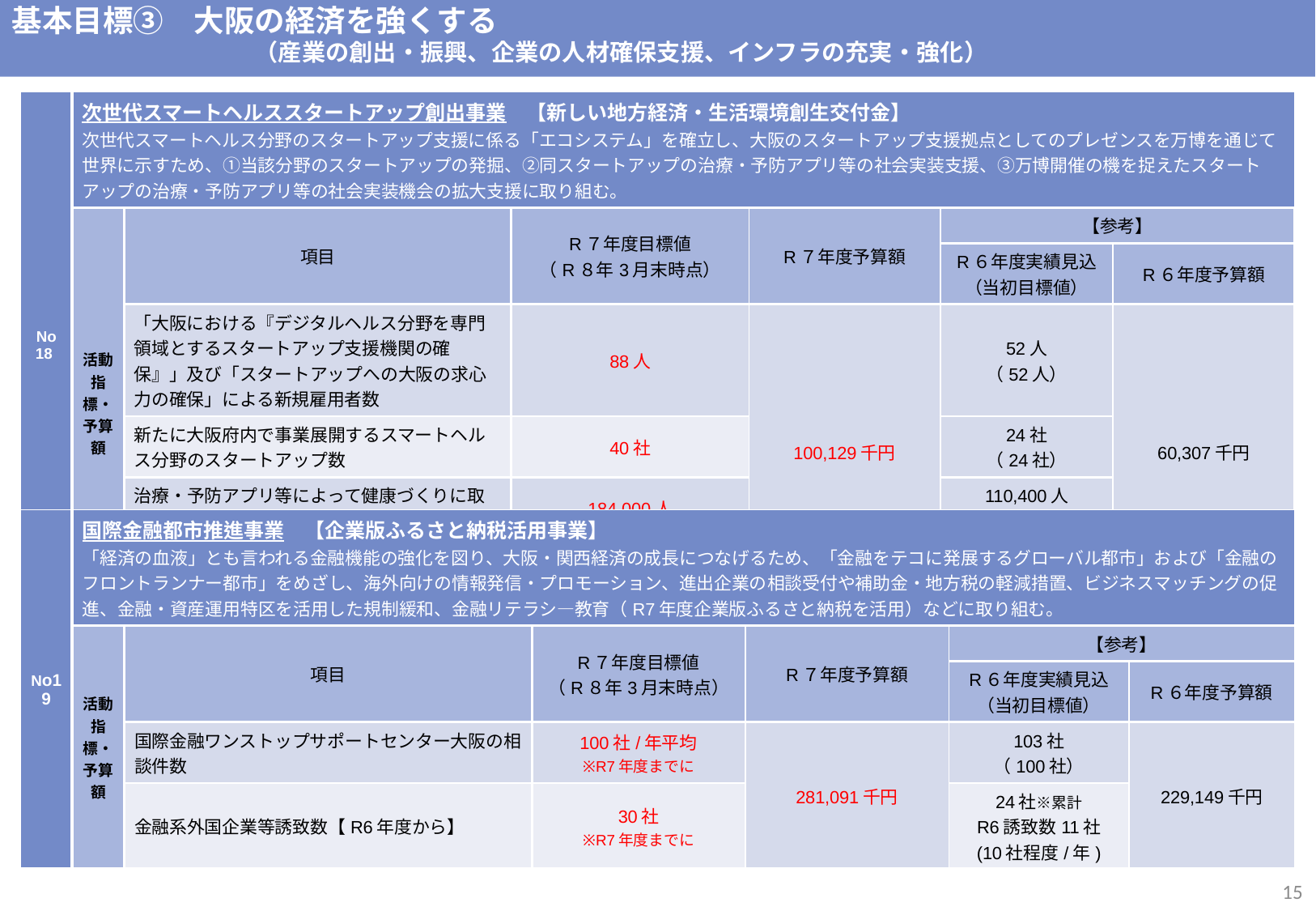

基本目標③　大阪の経済を強くする
　　　　　　　　　　　　（産業の創出・振興、企業の人材確保支援、インフラの充実・強化）
| No 18 | 次世代スマートヘルススタートアップ創出事業　【新しい地方経済・生活環境創生交付金】 次世代スマートヘルス分野のスタートアップ支援に係る「エコシステム」を確立し、大阪のスタートアップ支援拠点としてのプレゼンスを万博を通じて世界に示すため、①当該分野のスタートアップの発掘、②同スタートアップの治療・予防アプリ等の社会実装支援、③万博開催の機を捉えたスタートアップの治療・予防アプリ等の社会実装機会の拡大支援に取り組む。 |  |  |  |  |  |
| --- | --- | --- | --- | --- | --- | --- |
|  | 活動指標・予算額 | 項目 | R７年度目標値 （R８年3月末時点） | R７年度予算額 | 【参考】 |  |
|  |  |  | R6年度目標値 （令和6年3月末時点） | 令和6年度予算額 | R６年度実績見込 （当初目標値） | R６年度予算額 |
|  |  | 「大阪における『デジタルヘルス分野を専門領域とするスタートアップ支援機関の確保』」及び「スタートアップへの大阪の求心力の確保」による新規雇用者数 | 88人 | 100,129千円 | 52人 （52人） | 60,307千円 |
|  |  | 新たに大阪府内で事業展開するスマートヘルス分野のスタートアップ数 | 40社 |  | 24社 （24社） |  |
|  |  | 治療・予防アプリ等によって健康づくりに取り組む府民の数 | 184,000人 |  | 110,400人 （110,400人） |  |
|  |  | 情報提供基盤（ＷＥＢサイト）「デジタルヘルスマーケットプレイス」の閲覧数 | 84,100PV |  | 75,900PV （75,900PV） |  |
| No19 | 国際金融都市推進事業　【企業版ふるさと納税活用事業】 「経済の血液」とも言われる金融機能の強化を図り、大阪・関西経済の成長につなげるため、「金融をテコに発展するグローバル都市」および「金融のフロントランナー都市」をめざし、海外向けの情報発信・プロモーション、進出企業の相談受付や補助金・地方税の軽減措置、ビジネスマッチングの促進、金融・資産運用特区を活用した規制緩和、金融リテラシ―教育（R7年度企業版ふるさと納税を活用）などに取り組む。 |  |  |  |  |  |
| --- | --- | --- | --- | --- | --- | --- |
|  | 活動指標・予算額 | 項目 | R７年度目標値 （R８年3月末時点） | R７年度予算額 | 【参考】 | 予算執行額 （予算額） |
|  |  |  | R6年度目標値 （令和6年3月末時点） | 令和6年度予算額 | R６年度実績見込 （当初目標値） | R６年度予算額 |
|  |  | 国際金融ワンストップサポートセンター大阪の相談件数 | 100社/年平均 ※R7年度までに | 281,091千円 | 103社 （100社） | 229,149千円 |
|  |  | 金融系外国企業等誘致数【R6年度から】 | 30社 ※R7年度までに |  | 24社※累計 R6誘致数11社 (10社程度/年) |  |
15